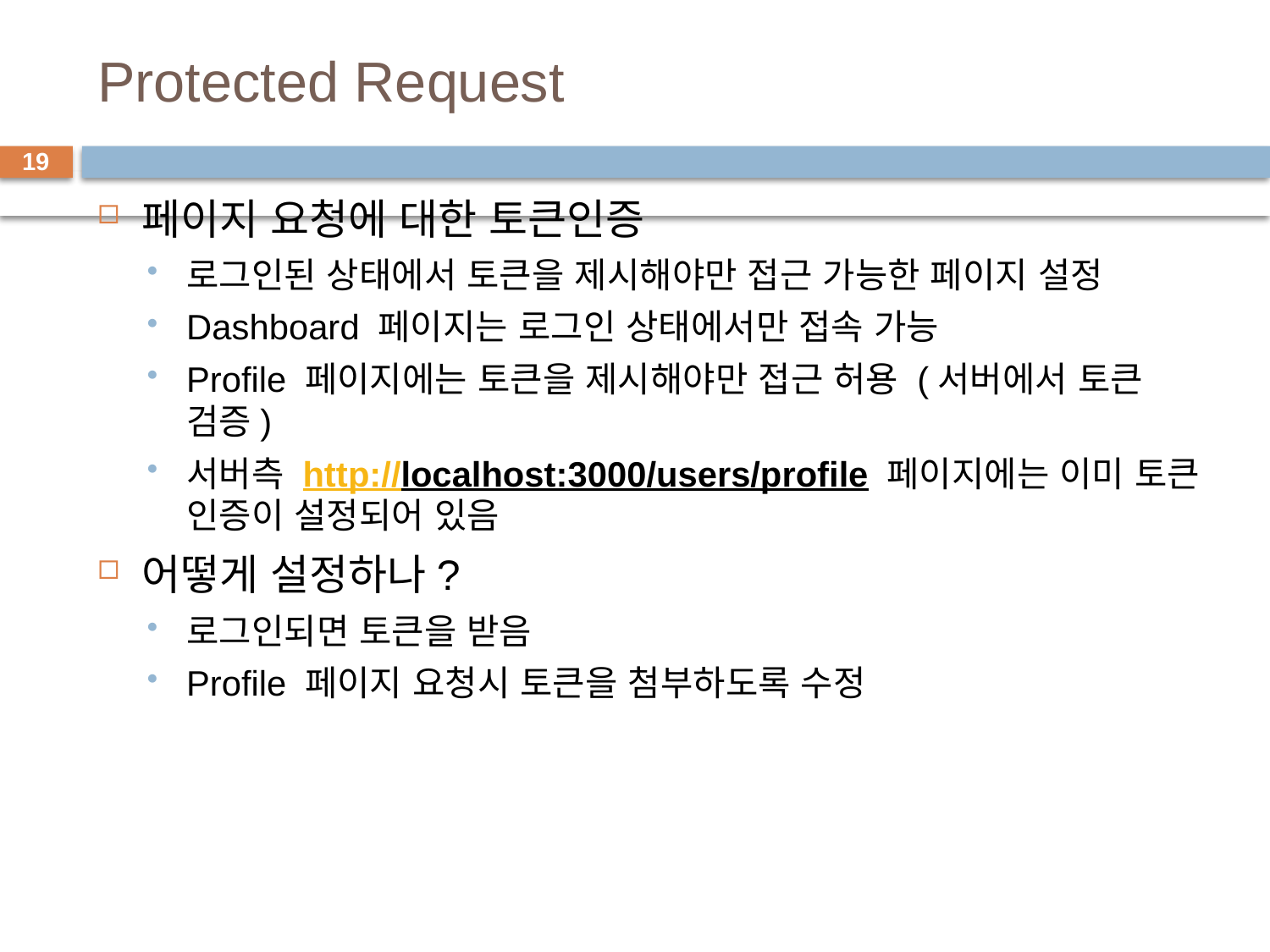

# Protected Request
19
페이지 요청에 대한 토큰인증
로그인된 상태에서 토큰을 제시해야만 접근 가능한 페이지 설정
Dashboard 페이지는 로그인 상태에서만 접속 가능
Profile 페이지에는 토큰을 제시해야만 접근 허용 (서버에서 토큰 검증)
서버측 http://localhost:3000/users/profile 페이지에는 이미 토큰 인증이 설정되어 있음
어떻게 설정하나?
로그인되면 토큰을 받음
Profile 페이지 요청시 토큰을 첨부하도록 수정